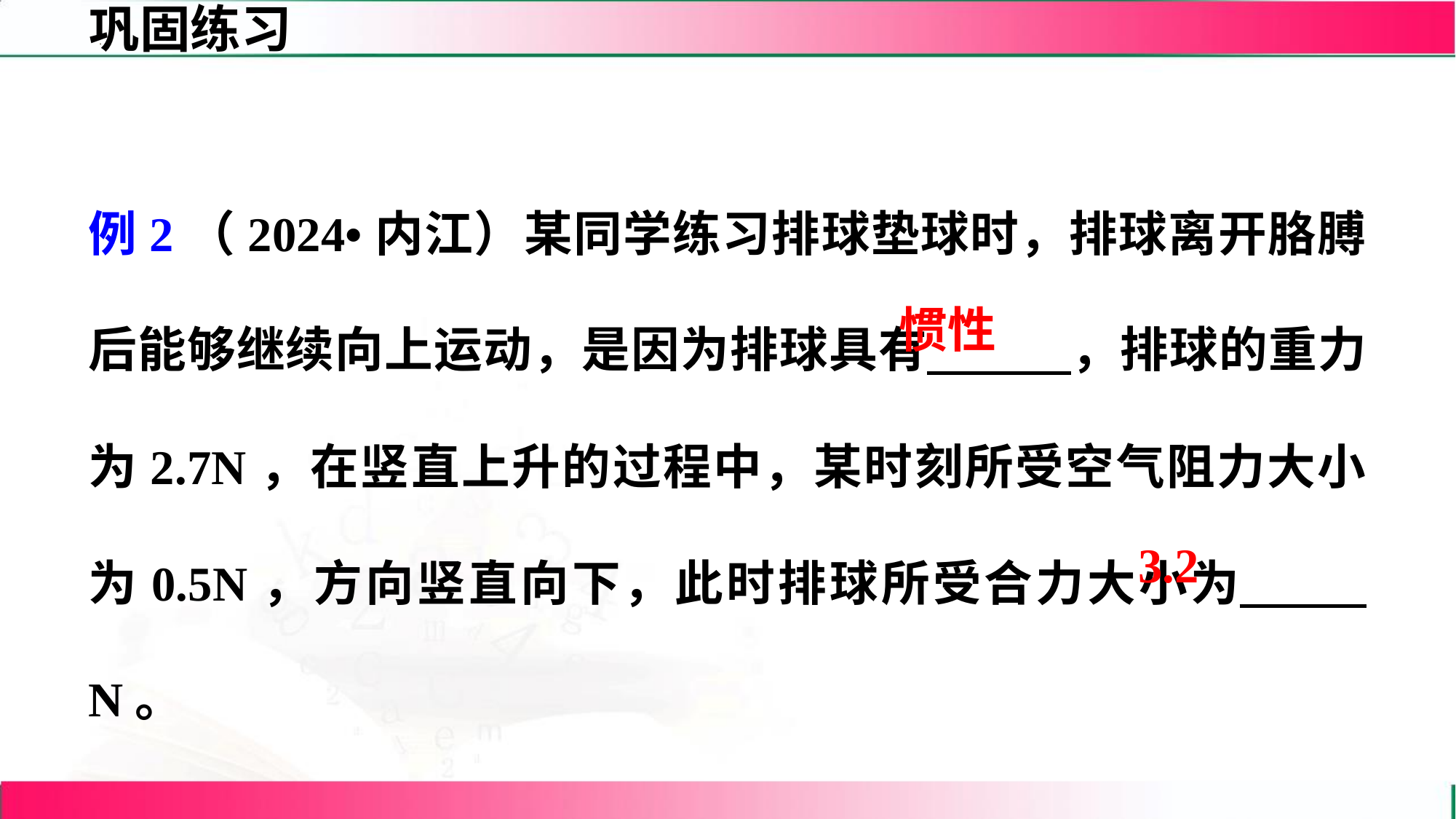

例2（2024•内江）某同学练习排球垫球时，排球离开胳膊后能够继续向上运动，是因为排球具有            ，排球的重力为2.7N，在竖直上升的过程中，某时刻所受空气阻力大小为0.5N，方向竖直向下，此时排球所受合力大小为          N。
惯性
3.2